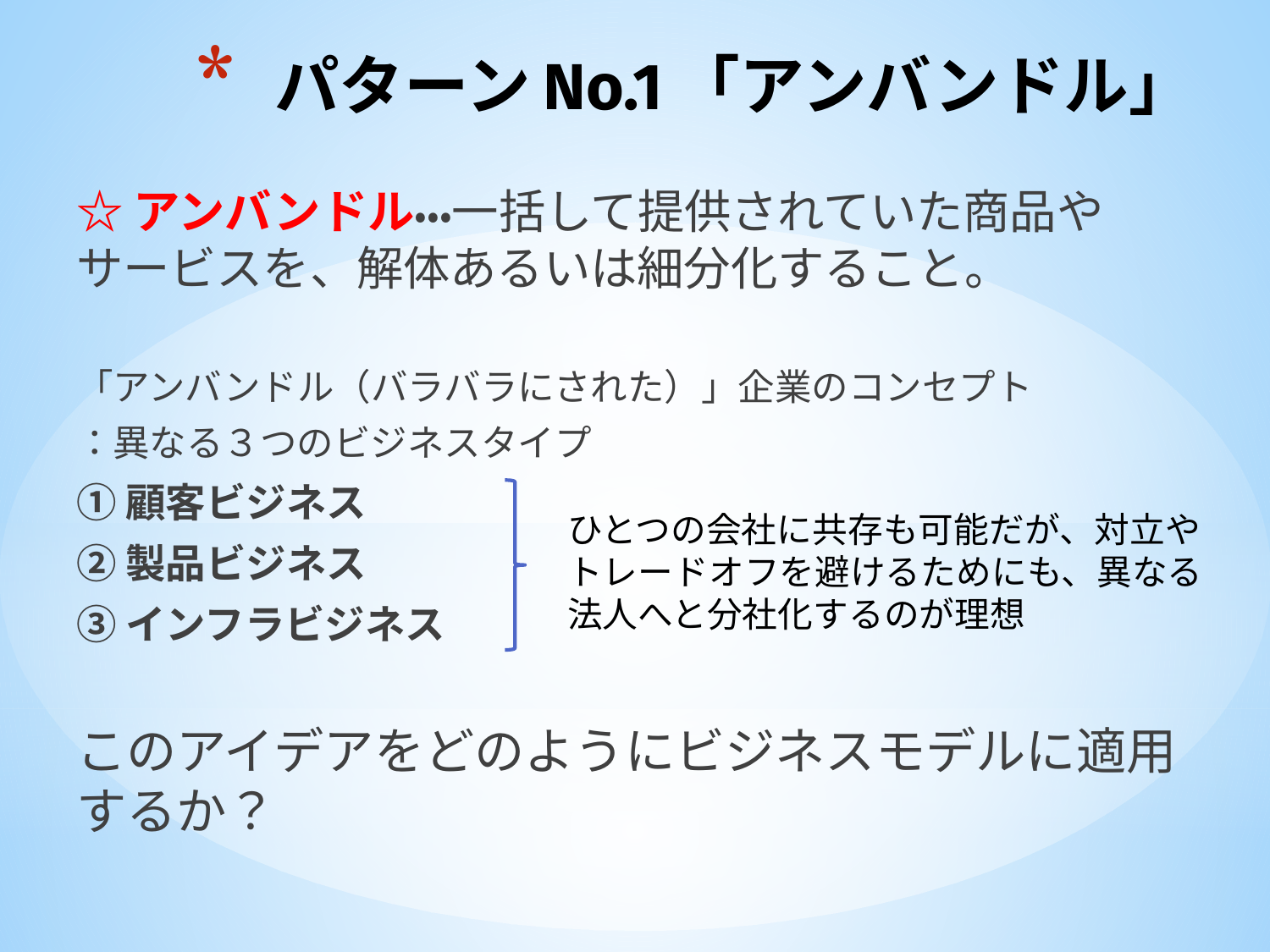

# パターンNo.1「アンバンドル」
☆アンバンドル・・・一括して提供されていた商品やサービスを、解体あるいは細分化すること。

「アンバンドル（バラバラにされた）」企業のコンセプト
：異なる３つのビジネスタイプ
①顧客ビジネス
②製品ビジネス
③インフラビジネス

このアイデアをどのようにビジネスモデルに適用するか？

ひとつの会社に共存も可能だが、対立やトレードオフを避けるためにも、異なる法人へと分社化するのが理想